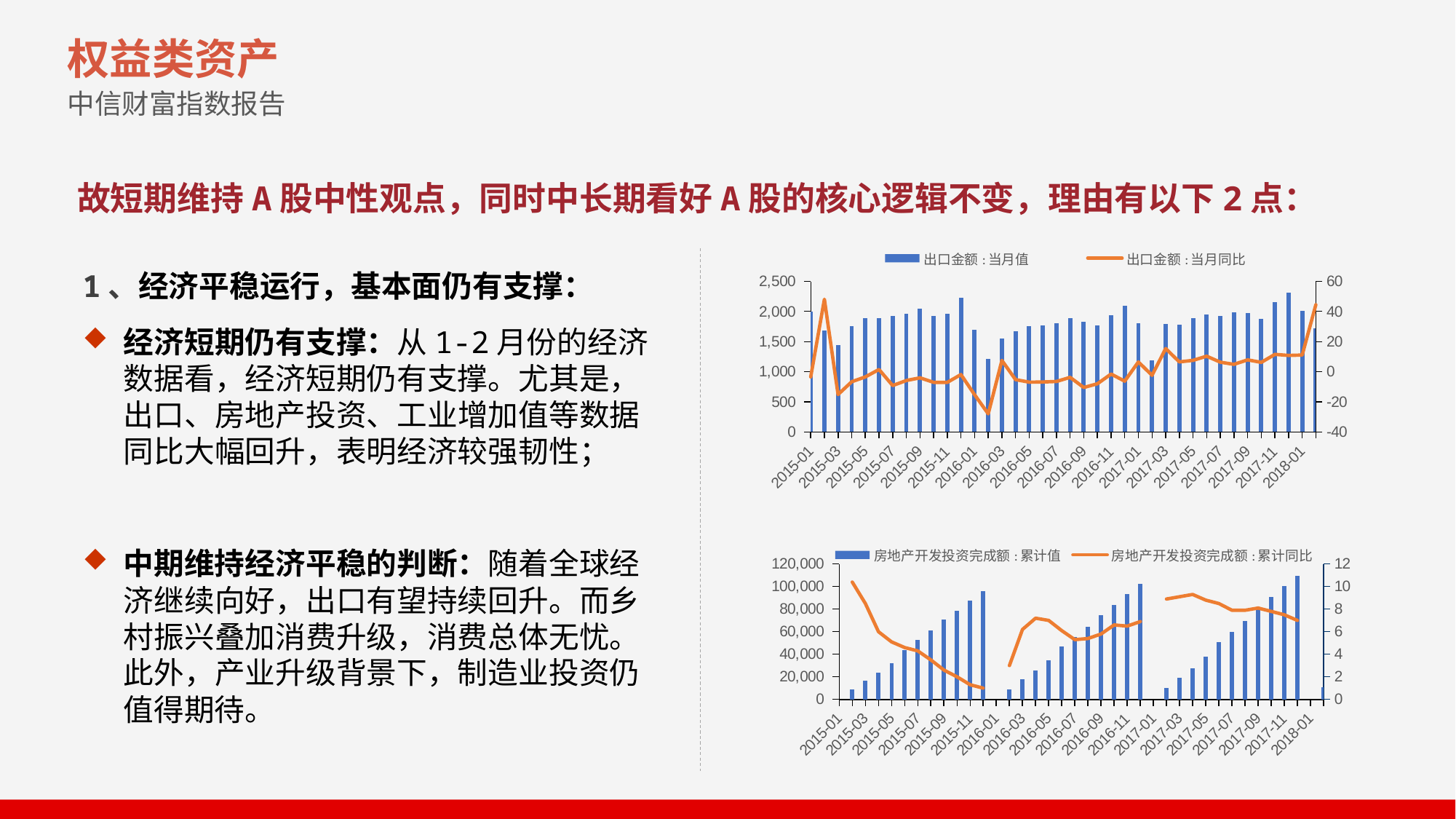

权益类资产
中信财富指数报告
故短期维持A股中性观点，同时中长期看好A股的核心逻辑不变，理由有以下2点：

### Chart

| Category | 出口金额:当月值 | 出口金额:当月同比 |
|---|---|---|
| 42035 | 1998.7625 | -3.46 |
| 42063 | 1689.4668 | 48.13 |
| 42094 | 1442.3493 | -15.16 |
| 42124 | 1759.0234 | -6.66 |
| 42155 | 1888.0012 | -3.47 |
| 42185 | 1895.4467 | 1.49 |
| 42216 | 1931.6113 | -9.2 |
| 42247 | 1961.6141 | -5.84 |
| 42277 | 2049.2259 | -4.05 |
| 42308 | 1921.8902 | -7.05 |
| 42338 | 1965.9297 | -7.08 |
| 42369 | 2231.3611 | -1.89 |
| 42400 | 1693.9892 | -15.25 |
| 42429 | 1217.0716 | -27.96 |
| 42460 | 1550.9818 | 7.53 |
| 42490 | 1666.8863 | -5.24 |
| 42521 | 1757.1006 | -6.93 |
| 42551 | 1766.0458 | -6.83 |
| 42582 | 1806.5922 | -6.47 |
| 42613 | 1888.3069 | -3.74 |
| 42643 | 1834.3999 | -10.48 |
| 42674 | 1768.3641 | -7.99 |
| 42704 | 1935.6073 | -1.54 |
| 42735 | 2090.9663 | -6.29 |
| 42766 | 1804.7212 | 6.54 |
| 42794 | 1187.5751 | -2.42 |
| 42825 | 1790.1681 | 15.42 |
| 42855 | 1775.83 | 6.54 |
| 42886 | 1890.0766 | 7.57 |
| 42916 | 1948.503 | 10.33 |
| 42947 | 1921.65 | 6.37 |
| 42978 | 1980.9338 | 4.91 |
| 43008 | 1979.3327 | 7.9 |
| 43039 | 1878.4537 | 6.23 |
| 43069 | 2158.5095 | 11.52 |
| 43100 | 2317.5365 | 10.84 |
| 43131 | 2004.9143 | 11.1 |
| 43159 | 1716.18 | 44.5 |
1、经济平稳运行，基本面仍有支撑：
经济短期仍有支撑：从1-2月份的经济数据看，经济短期仍有支撑。尤其是，出口、房地产投资、工业增加值等数据同比大幅回升，表明经济较强韧性；

中期维持经济平稳的判断：随着全球经济继续向好，出口有望持续回升。而乡村振兴叠加消费升级，消费总体无忧。此外，产业升级背景下，制造业投资仍值得期待。

### Chart

| Category | 房地产开发投资完成额:累计值 | 房地产开发投资完成额:累计同比 |
|---|---|---|
| 42035 | None | None |
| 42063 | 8786.3579 | 10.4 |
| 42094 | 16650.6352 | 8.5 |
| 42124 | 23669.0414 | 6.0 |
| 42155 | 32291.8358 | 5.1 |
| 42185 | 43954.9507 | 4.6 |
| 42216 | 52562.2224 | 4.3 |
| 42247 | 61062.5425 | 3.5 |
| 42277 | 70535.0705 | 2.6 |
| 42308 | 78800.7363 | 2.0 |
| 42338 | 87702.3804 | 1.3 |
| 42369 | 95978.8458 | 1.0 |
| 42400 | None | None |
| 42429 | 9051.7908 | 3.0 |
| 42460 | 17676.6202 | 6.2 |
| 42490 | 25375.6354 | 7.2 |
| 42521 | 34564.1056 | 7.0 |
| 42551 | 46630.5204 | 6.1 |
| 42582 | 55360.5005 | 5.3 |
| 42613 | 64386.7376 | 5.4 |
| 42643 | 74597.5896 | 5.8 |
| 42674 | 83974.6129 | 6.6 |
| 42704 | 93387.0808 | 6.5 |
| 42735 | 102580.6128 | 6.9 |
| 42766 | None | None |
| 42794 | 9854.3388 | 8.9 |
| 42825 | 19291.9181 | 9.1 |
| 42855 | 27731.5764 | 9.3 |
| 42886 | 37594.6757 | 8.8 |
| 42916 | 50610.2227 | 8.5 |
| 42947 | 59761.0771 | 7.9 |
| 42978 | 69493.8821 | 7.9 |
| 43008 | 80644.4463 | 8.1 |
| 43039 | 90544.36 | 7.8 |
| 43069 | 100386.55 | 7.5 |
| 43100 | 109798.5288 | 7.0 |
| 43131 | None | None |
| 43159 | 10831.0 | 9.9 |
17